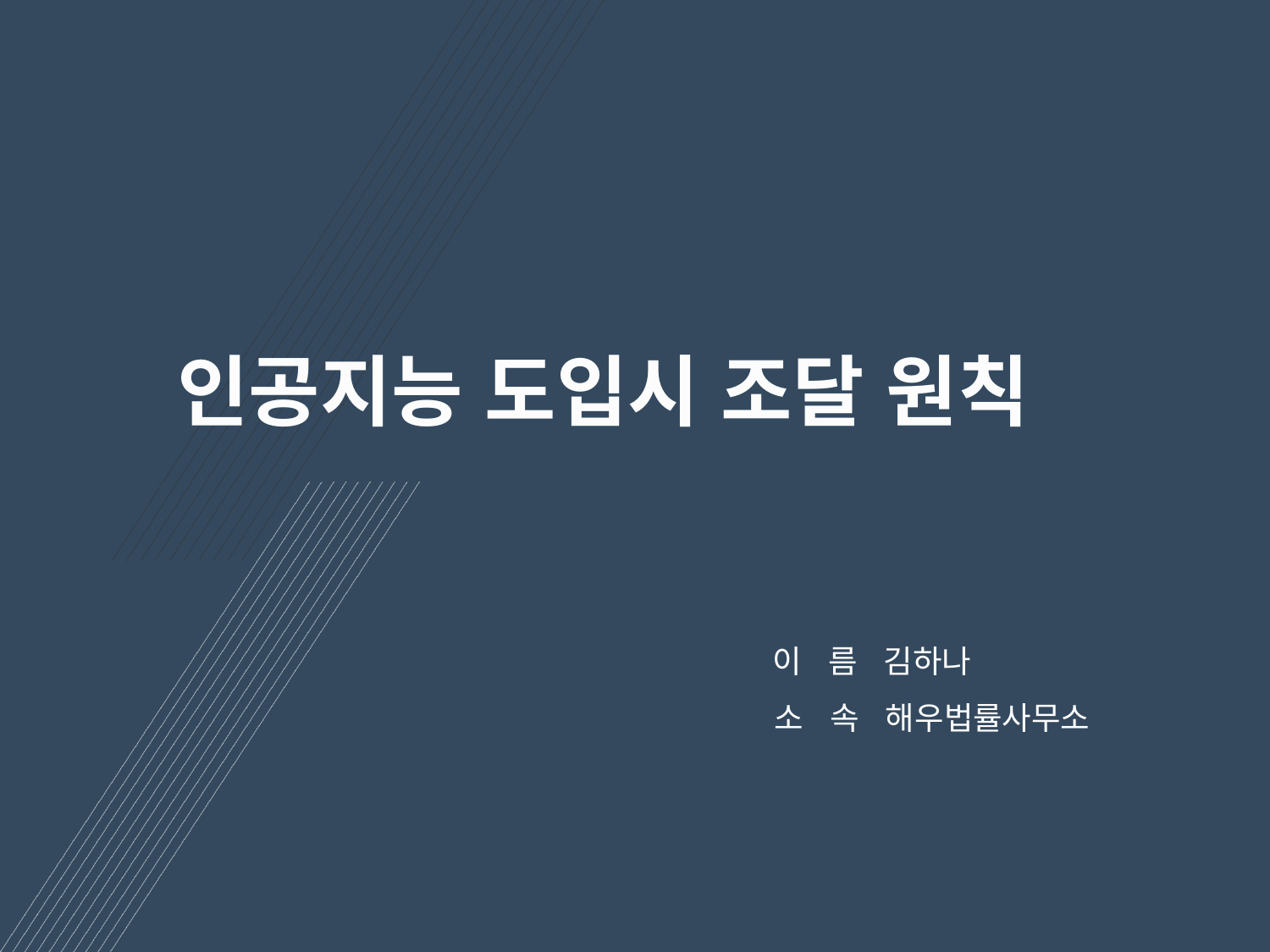

인공지능 도입시 조달 원칙

 이   름   김하나
 소   속   해우법률사무소